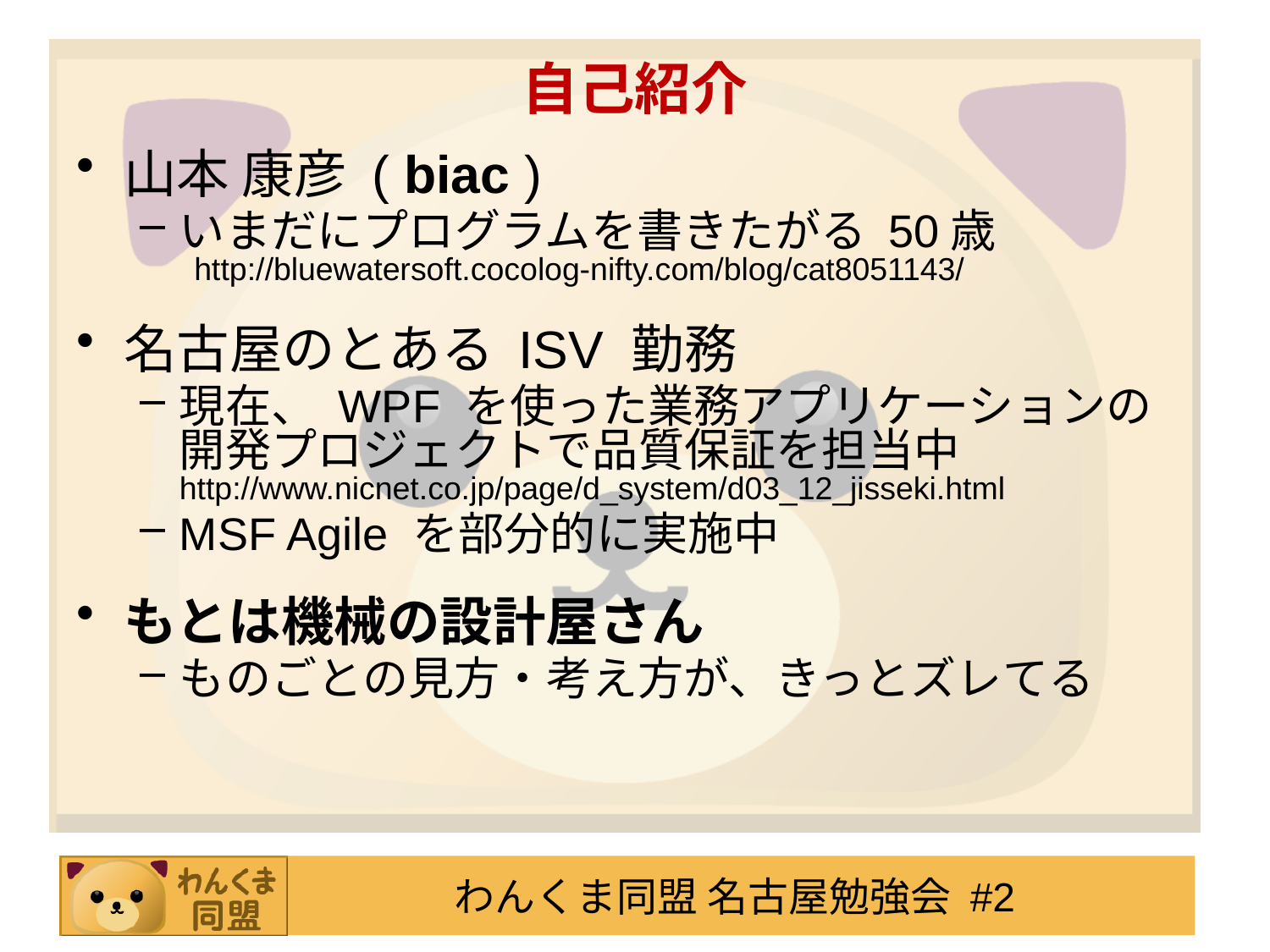

# 自己紹介
山本 康彦 ( biac )
いまだにプログラムを書きたがる 50歳
 http://bluewatersoft.cocolog-nifty.com/blog/cat8051143/
名古屋のとある ISV 勤務
現在、 WPF を使った業務アプリケーションの開発プロジェクトで品質保証を担当中
http://www.nicnet.co.jp/page/d_system/d03_12_jisseki.html
MSF Agile を部分的に実施中
もとは機械の設計屋さん
ものごとの見方・考え方が、きっとズレてる